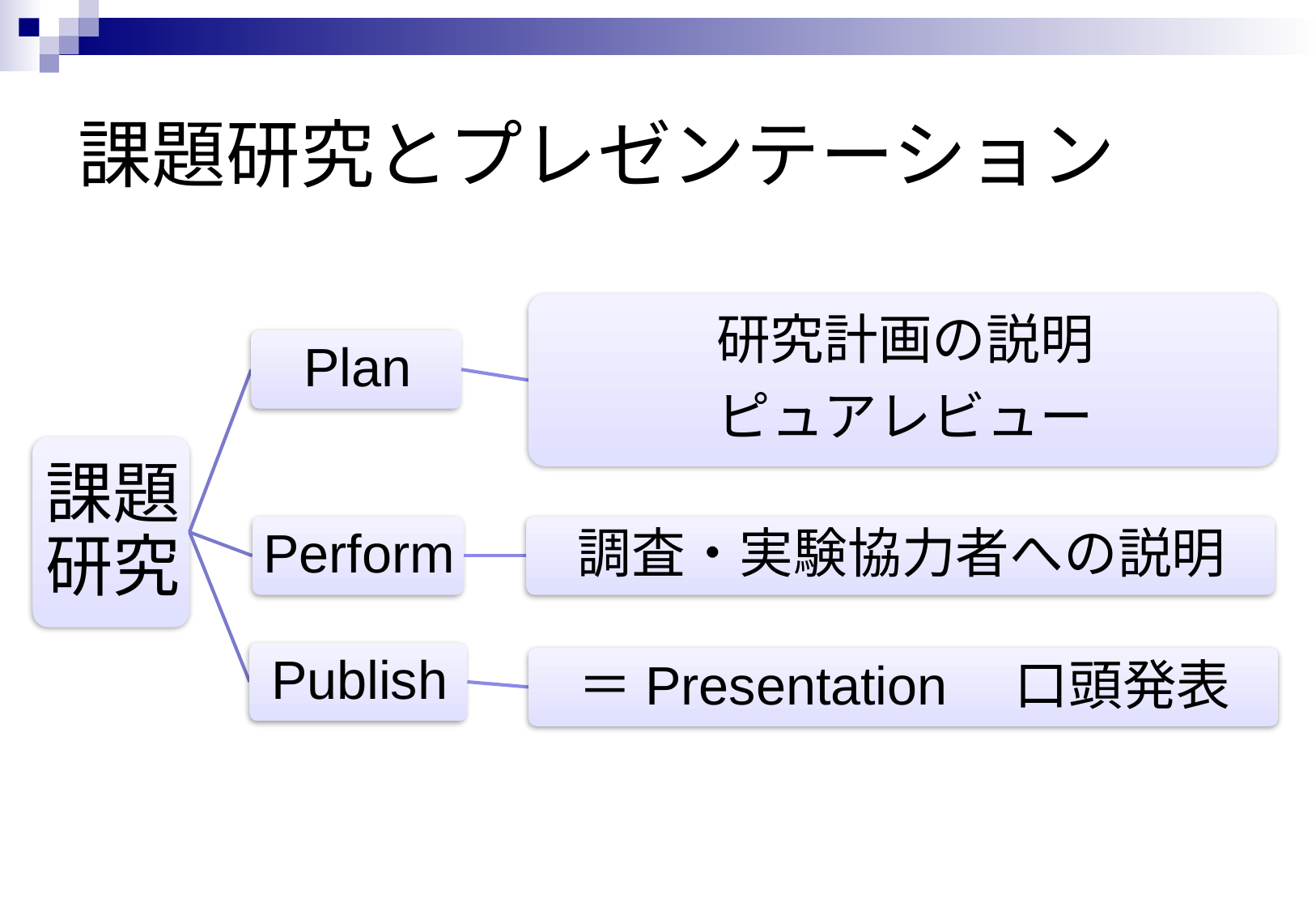

# 課題研究とプレゼンテーション
課題研究

Plan

研究計画の説明
ピュアレビュー

Perform

調査・実験協力者への説明

Publish

＝Presentation　口頭発表